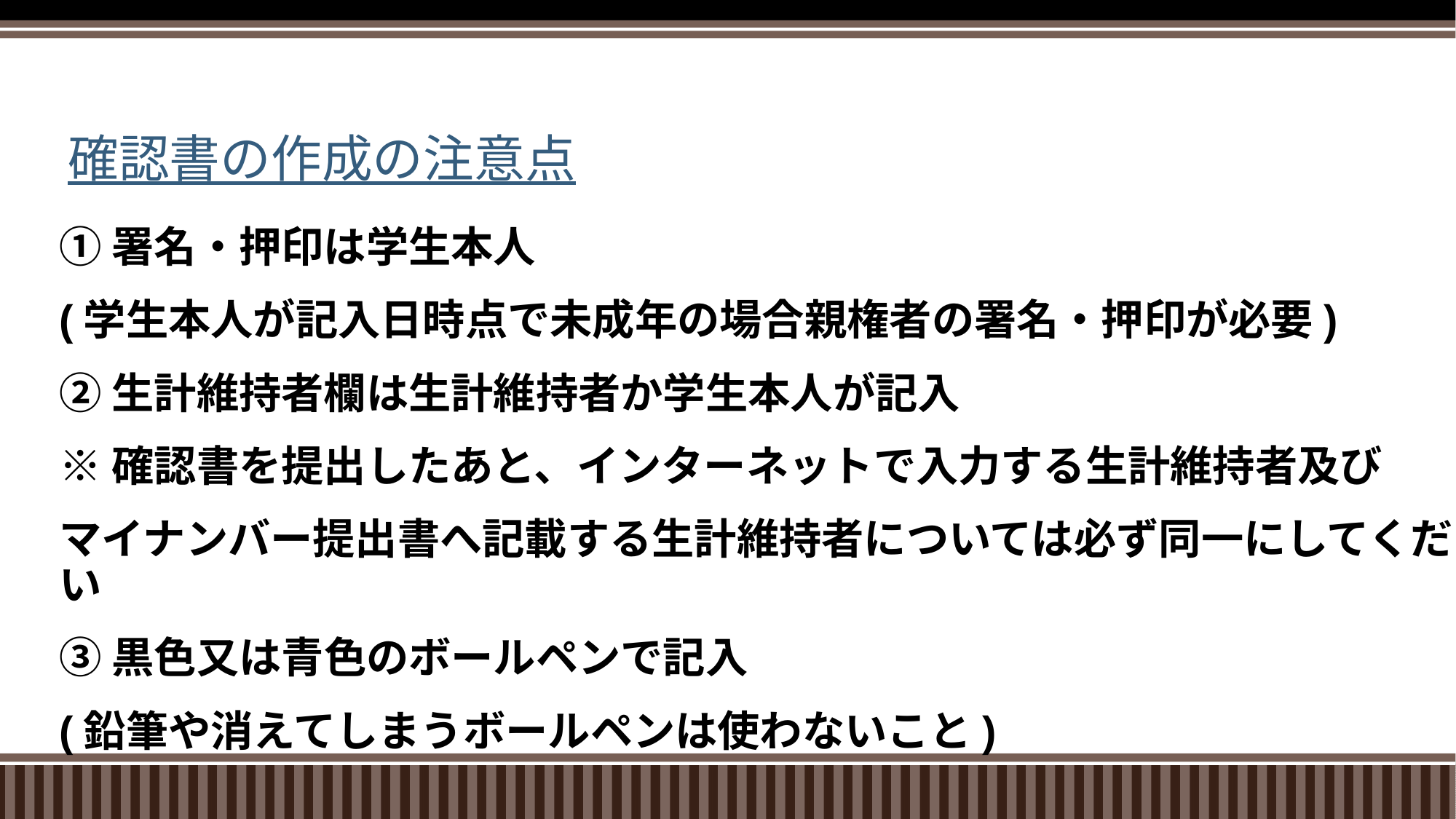

# 確認書の作成の注意点
①署名・押印は学生本人
(学生本人が記入日時点で未成年の場合親権者の署名・押印が必要)
②生計維持者欄は生計維持者か学生本人が記入
※確認書を提出したあと、インターネットで入力する生計維持者及び
マイナンバー提出書へ記載する生計維持者については必ず同一にしてください
③黒色又は青色のボールペンで記入
(鉛筆や消えてしまうボールペンは使わないこと)